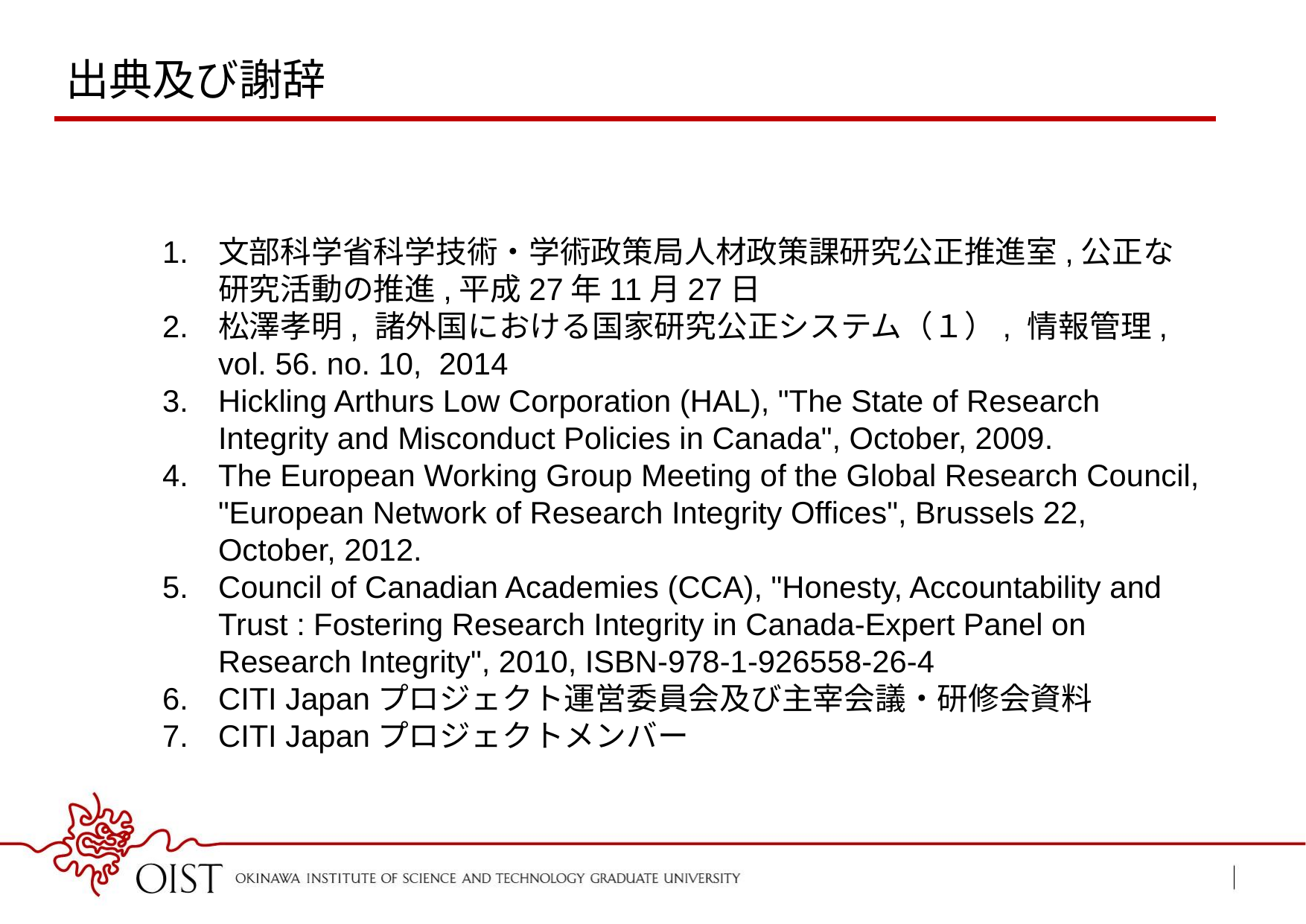

出典及び謝辞

文部科学省科学技術・学術政策局人材政策課研究公正推進室,公正な研究活動の推進,平成27年11月27日
松澤孝明, 諸外国における国家研究公正システム（１）, 情報管理, vol. 56. no. 10,  2014
Hickling Arthurs Low Corporation (HAL), "The State of Research Integrity and Misconduct Policies in Canada", October, 2009.
The European Working Group Meeting of the Global Research Council, "European Network of Research Integrity Offices", Brussels 22, October, 2012.
Council of Canadian Academies (CCA), "Honesty, Accountability and Trust : Fostering Research Integrity in Canada-Expert Panel on Research Integrity", 2010, ISBN-978-1-926558-26-4
CITI Japanプロジェクト運営委員会及び主宰会議・研修会資料
CITI Japanプロジェクトメンバー